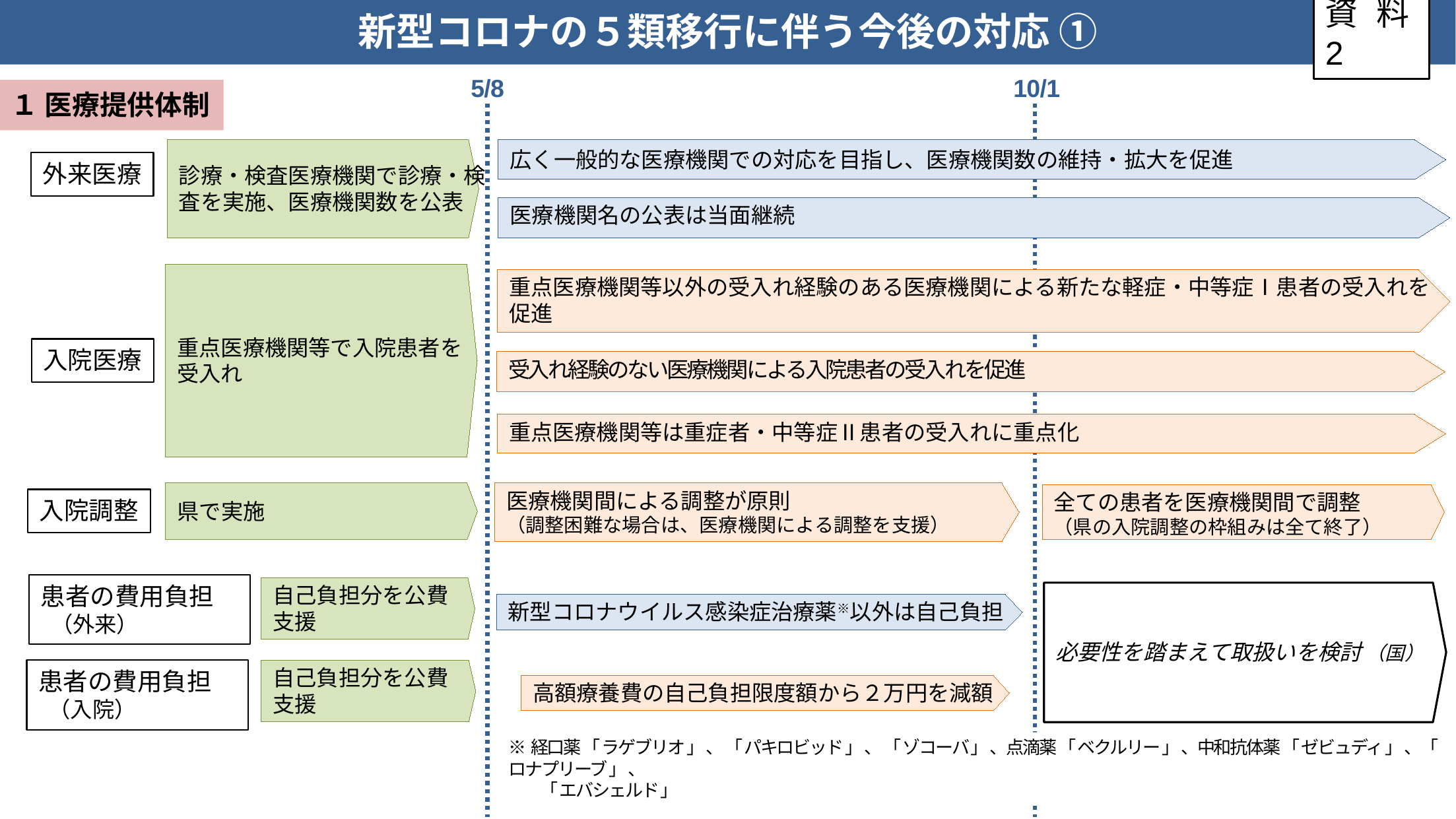

新型コロナの５類移行に伴う今後の対応 ①
資料2
5/8	　　 10/1
１ 医療提供体制
診療・検査医療機関で診療・検
査を実施、医療機関数を公表
広く一般的な医療機関での対応を目指し、医療機関数の維持・拡大を促進
外来医療
医療機関名の公表は当面継続
重点医療機関等で入院患者を
受入れ
重点医療機関等以外の受入れ経験のある医療機関による新たな軽症・中等症Ⅰ患者の受入れを
促進
入院医療
受入れ経験のない医療機関による入院患者の受入れを促進
重点医療機関等は重症者・中等症Ⅱ患者の受入れに重点化
県で実施
医療機関間による調整が原則
（調整困難な場合は、医療機関による調整を支援）
全ての患者を医療機関間で調整
（県の入院調整の枠組みは全て終了）
入院調整
患者の費用負担
 （外来）
自己負担分を公費支援
必要性を踏まえて取扱いを検討 （国）
新型コロナウイルス感染症治療薬※以外は自己負担
患者の費用負担
 （入院）
自己負担分を公費支援
高額療養費の自己負担限度額から２万円を減額
※経口薬 「 ラゲブリオ 」 、 「 パキロビッド 」 、 「 ゾコーバ 」 、点滴薬 「 ベクルリー 」 、中和抗体薬 「 ゼビュディ 」 、「 ロナプリーブ 」 、
　　「 エバシェルド 」